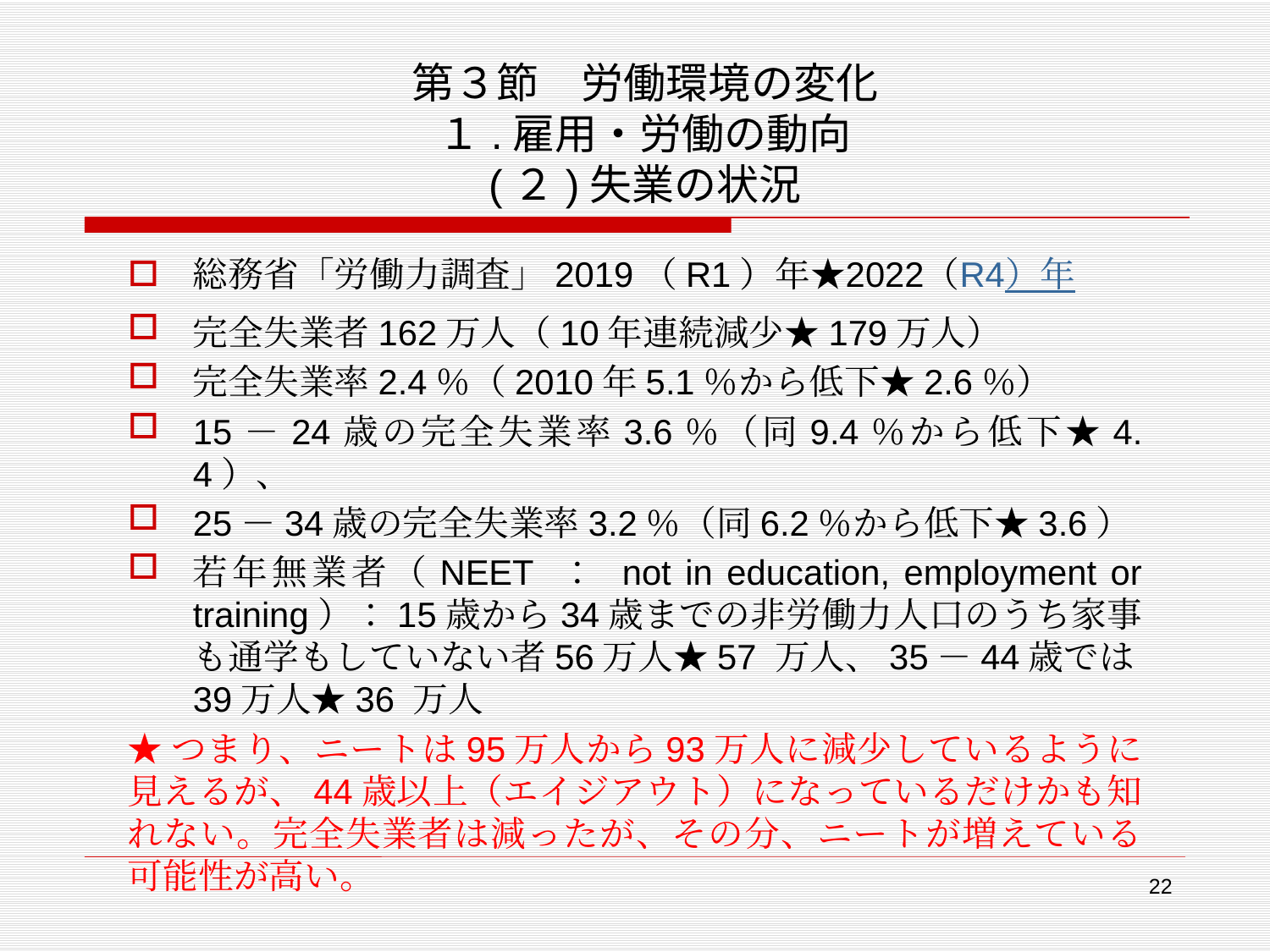

# 第３節　労働環境の変化 １.雇用・労働の動向 (２)失業の状況
総務省「労働力調査」2019（R1）年★2022（R4）年
完全失業者162万人（10年連続減少★179万人）
完全失業率2.4％（2010年5.1％から低下★2.6％）
15－24歳の完全失業率3.6％（同9.4％から低下★4.4）、
25－34歳の完全失業率3.2％（同6.2％から低下★3.6）
若年無業者（NEET ： not in education, employment or training）：15歳から34歳までの非労働力人口のうち家事も通学もしていない者56万人★57 万人、35－44歳では39万人★36 万人
★つまり、ニートは95万人から93万人に減少しているように見えるが、44歳以上（エイジアウト）になっているだけかも知れない。完全失業者は減ったが、その分、ニートが増えている可能性が高い。
22